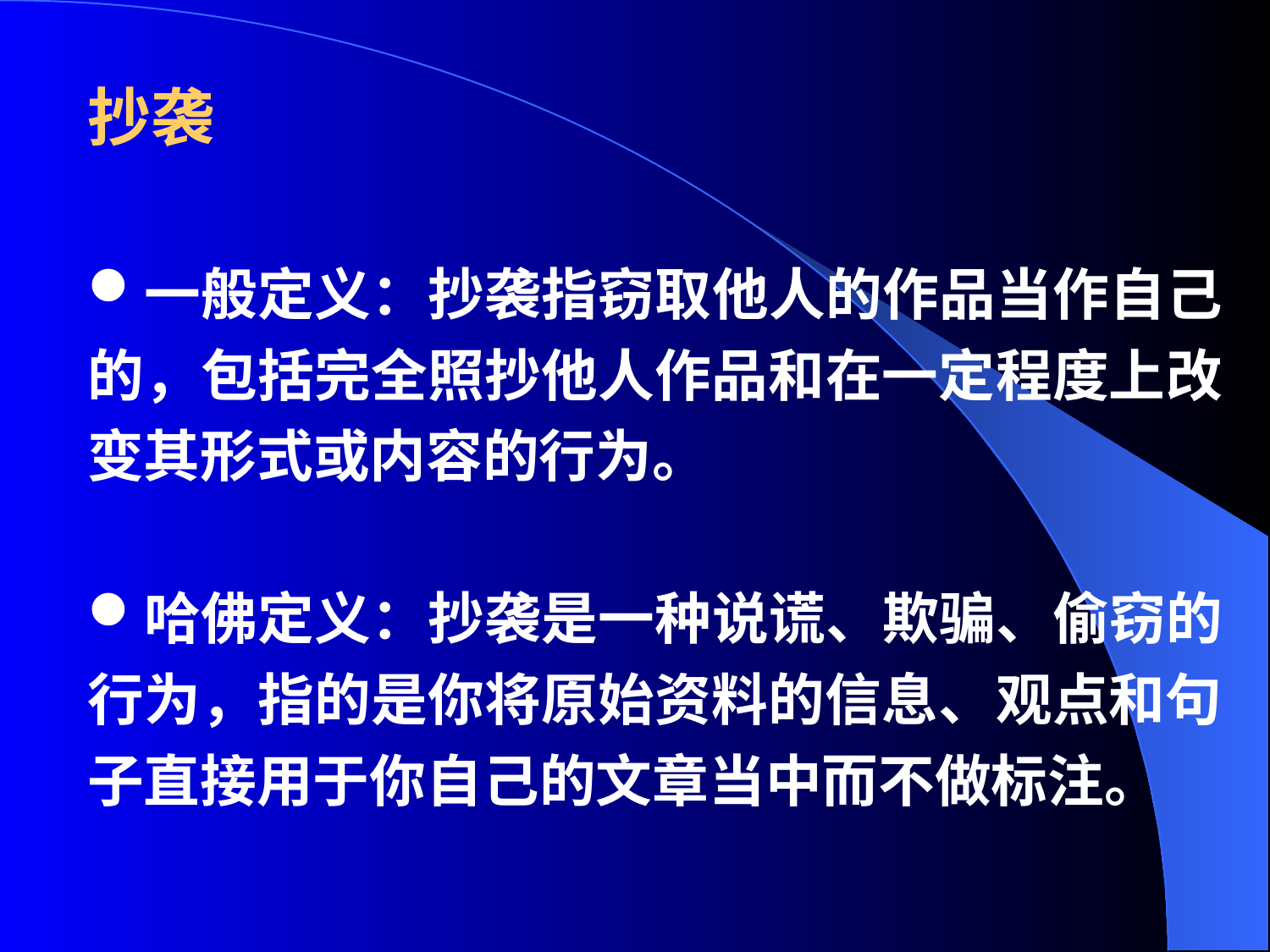

抄袭

一般定义：抄袭指窃取他人的作品当作自己的，包括完全照抄他人作品和在一定程度上改变其形式或内容的行为。

哈佛定义：抄袭是一种说谎、欺骗、偷窃的行为，指的是你将原始资料的信息、观点和句子直接用于你自己的文章当中而不做标注。